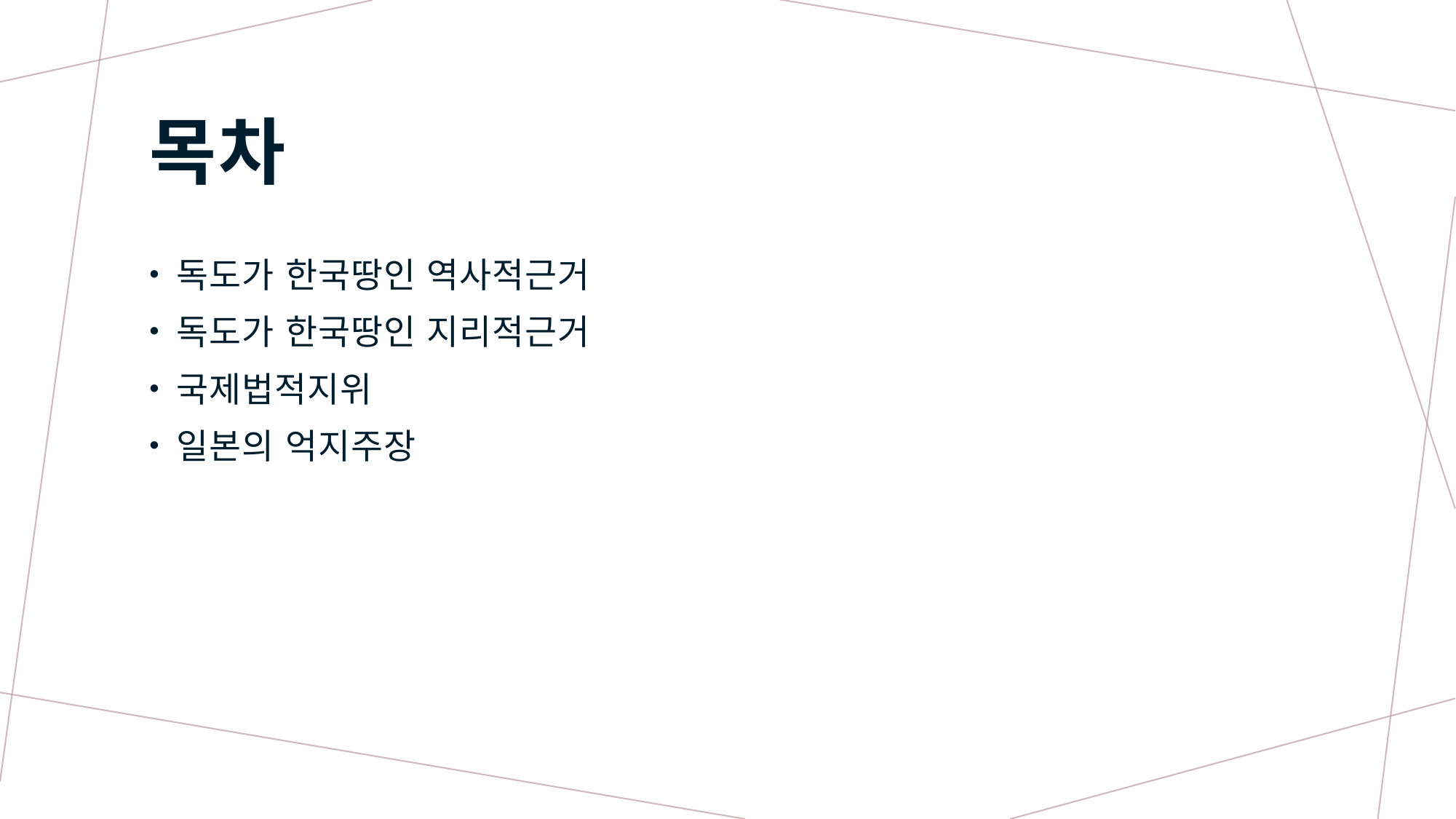

# 목차
독도가 한국땅인 역사적근거
독도가 한국땅인 지리적근거
국제법적지위
일본의 억지주장